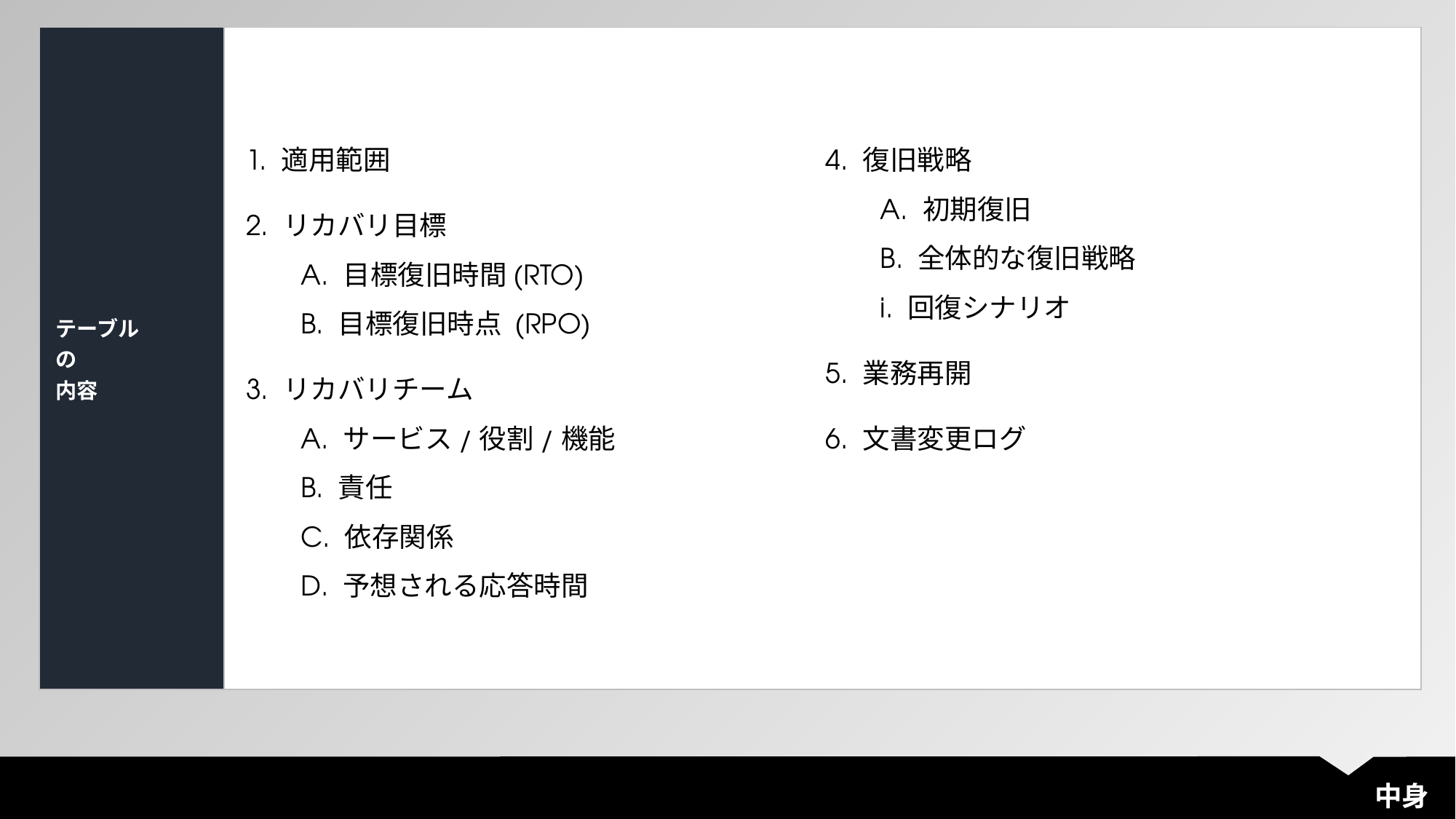

| テーブル の 内容 |  |
| --- | --- |
1. 適用範囲
2. リカバリ目標
A. 目標復旧時間(RTO)
B. 目標復旧時点 (RPO)
3. リカバリチーム
A. サービス/役割/機能
B. 責任
C. 依存関係
D. 予想される応答時間
4. 復旧戦略
A. 初期復旧
B. 全体的な復旧戦略
i. 回復シナリオ
5. 業務再開
6. 文書変更ログ

中身